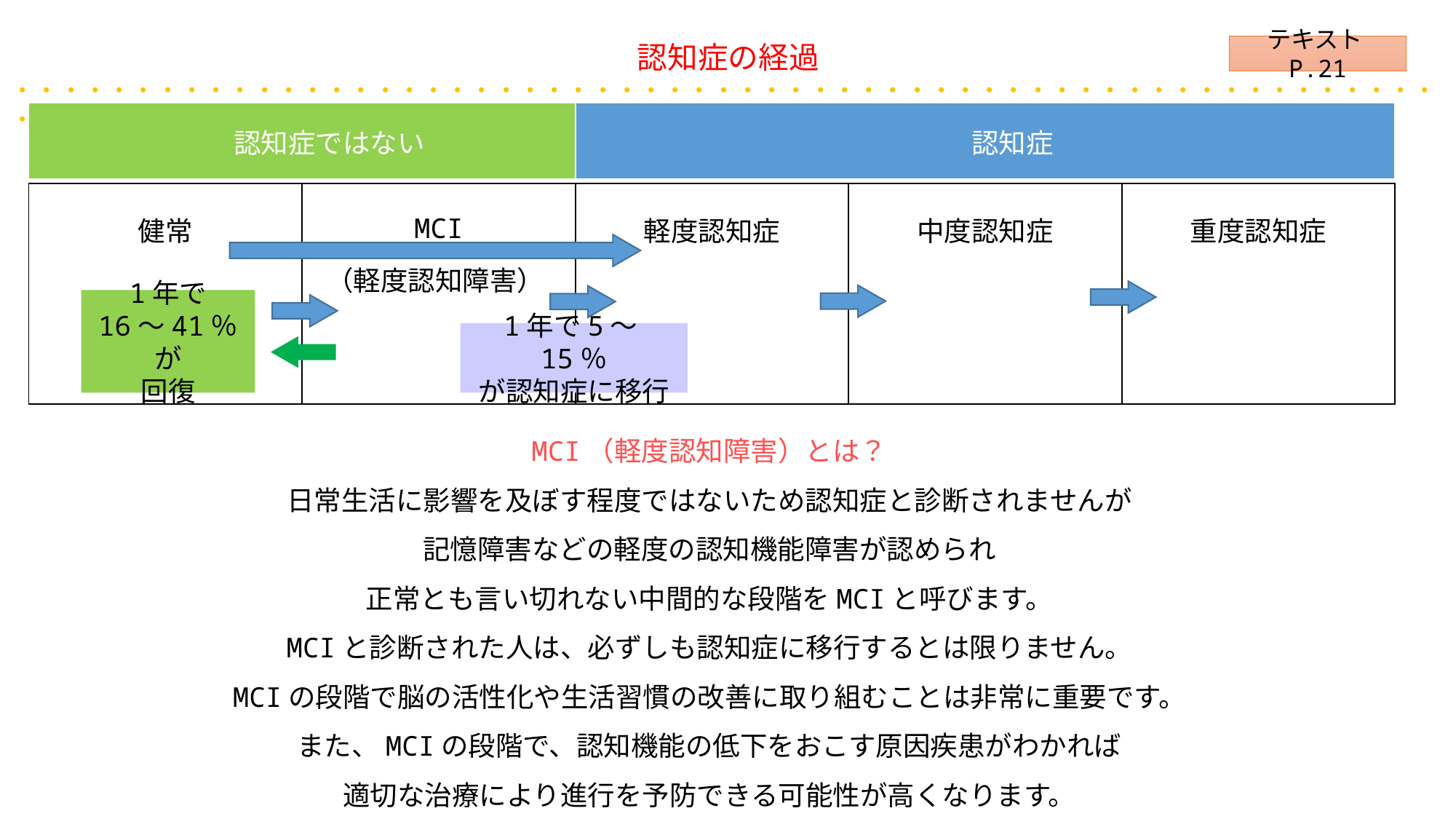

認知症の経過
・・・・・・・・・・・・・・・・・・・・・・・・・・・・・・・・・・・・・・・・・・・・・・・・・・・・・・・・・・・・・・・・・・・・・・・・・・・・・・・・・・・・・・・・・・・・・・・・・・・・
テキストP.21
| 認知症ではない | 認知症 |
| --- | --- |
| 健常 | MCI | 軽度認知症 | 中度認知症 | 重度認知症 |
| --- | --- | --- | --- | --- |

（軽度認知障害）

1年で
16～41％が
回復

1年で5～15％
が認知症に移行

MCI（軽度認知障害）とは？
日常生活に影響を及ぼす程度ではないため認知症と診断されませんが
記憶障害などの軽度の認知機能障害が認められ
正常とも言い切れない中間的な段階をMCIと呼びます。
MCIと診断された人は、必ずしも認知症に移行するとは限りません。
MCIの段階で脳の活性化や生活習慣の改善に取り組むことは非常に重要です。
また、MCIの段階で、認知機能の低下をおこす原因疾患がわかれば
適切な治療により進行を予防できる可能性が高くなります。